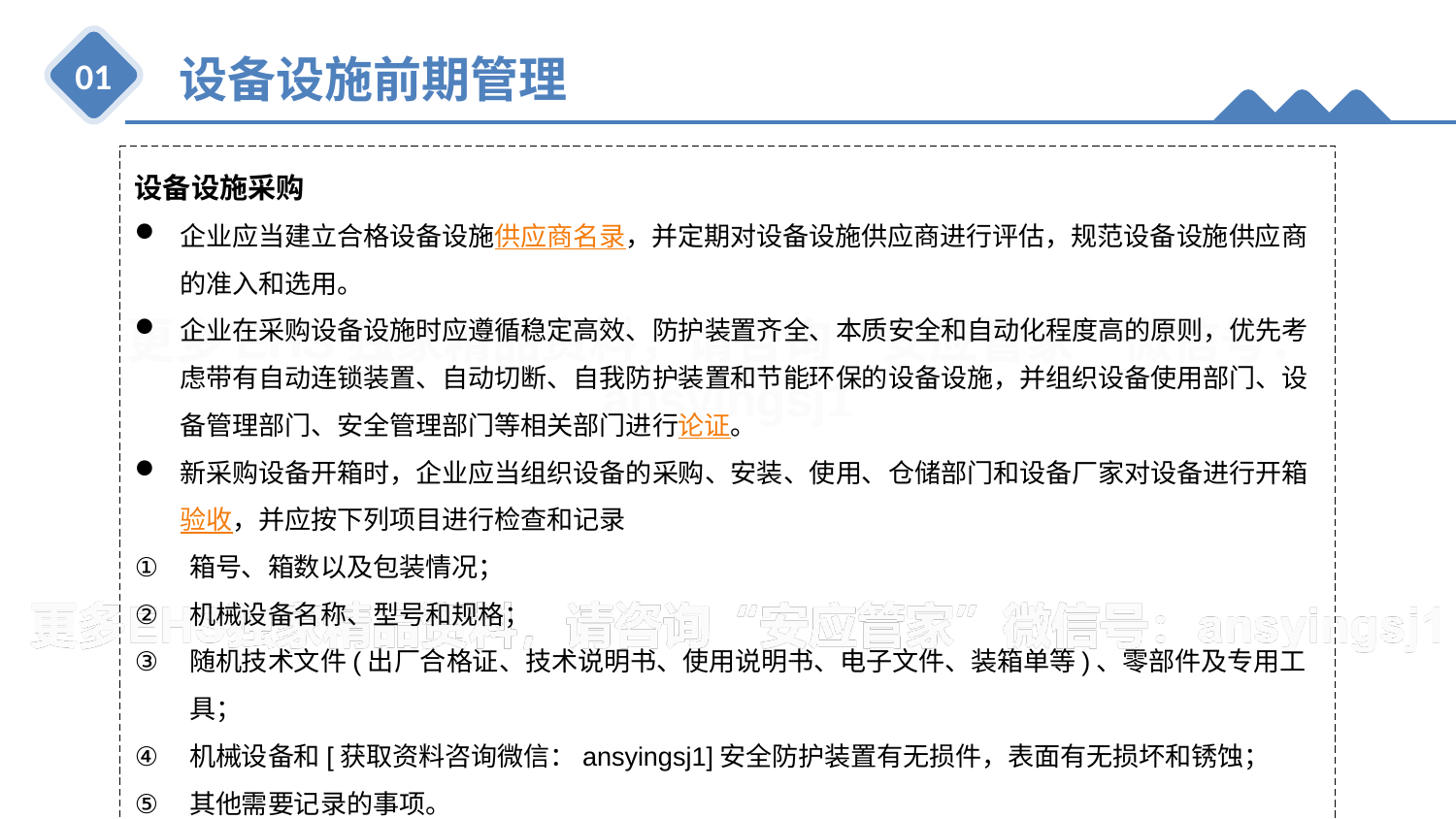

设备设施前期管理
01

设备设施采购
企业应当建立合格设备设施供应商名录，并定期对设备设施供应商进行评估，规范设备设施供应商的准入和选用。
企业在采购设备设施时应遵循稳定高效、防护装置齐全、本质安全和自动化程度高的原则，优先考虑带有自动连锁装置、自动切断、自我防护装置和节能环保的设备设施，并组织设备使用部门、设备管理部门、安全管理部门等相关部门进行论证。
新采购设备开箱时，企业应当组织设备的采购、安装、使用、仓储部门和设备厂家对设备进行开箱验收，并应按下列项目进行检查和记录
箱号、箱数以及包装情况；
机械设备名称、型号和规格；
随机技术文件(出厂合格证、技术说明书、使用说明书、电子文件、装箱单等)、零部件及专用工具；
机械设备和[获取资料咨询微信：ansyingsj1]安全防护装置有无损件，表面有无损坏和锈蚀；
其他需要记录的事项。